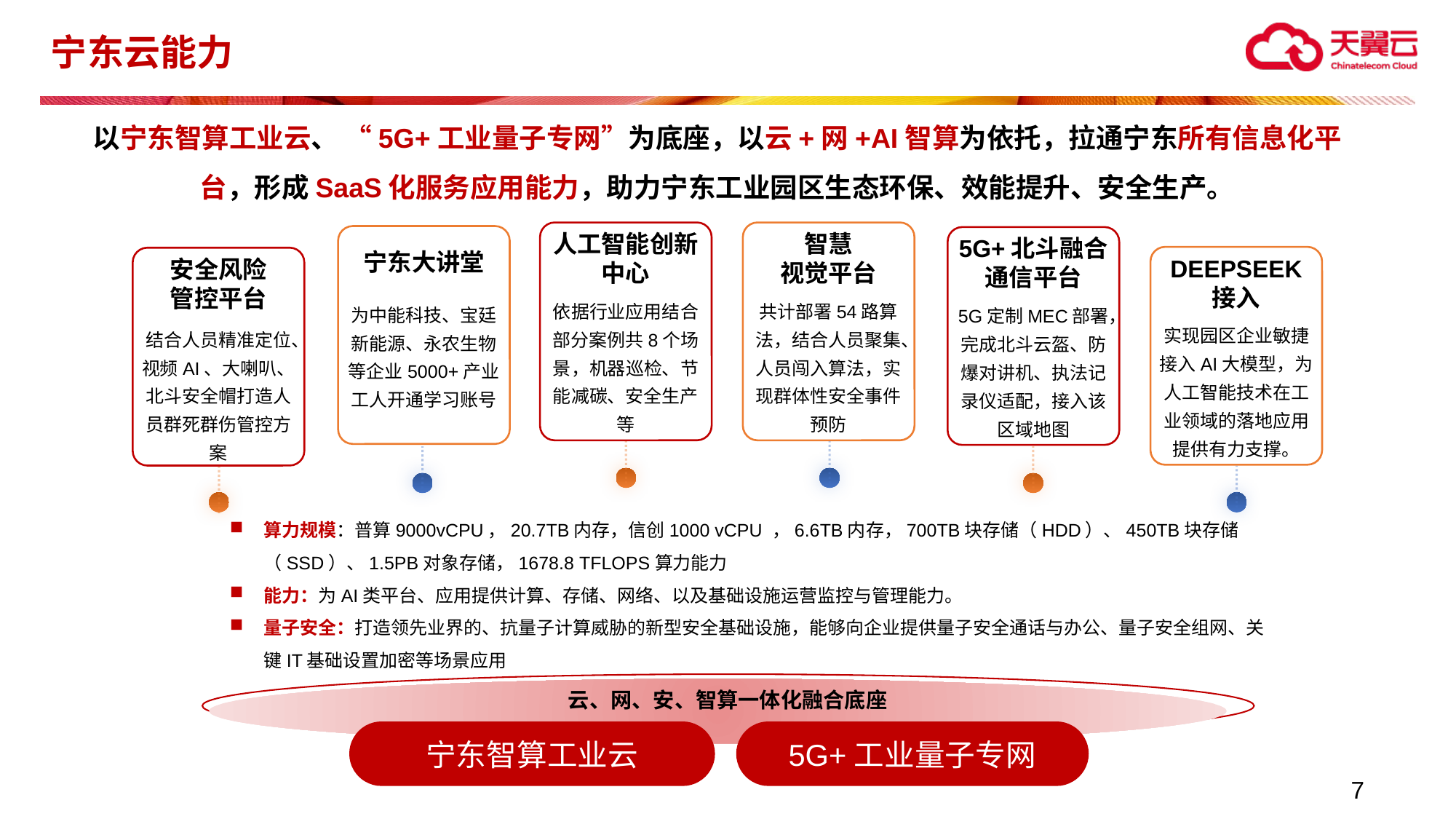

# 宁东云能力
以宁东智算工业云、 “5G+工业量子专网”为底座，以云+网+AI智算为依托，拉通宁东所有信息化平台，形成SaaS化服务应用能力，助力宁东工业园区生态环保、效能提升、安全生产。

人工智能创新中心
智慧
视觉平台
宁东大讲堂
5G+北斗融合通信平台

DEEPSEEK
接入
安全风险
管控平台
依据行业应用结合部分案例共8个场景，机器巡检、节能减碳、安全生产等
共计部署54路算法，结合人员聚集、人员闯入算法，实现群体性安全事件预防
为中能科技、宝廷新能源、永农生物等企业5000+产业工人开通学习账号
5G定制MEC部署，完成北斗云盔、防爆对讲机、执法记录仪适配，接入该区域地图
实现园区企业敏捷接入AI大模型，为人工智能技术在工业领域的落地应用提供有力支撑。
结合人员精准定位、视频AI、大喇叭、北斗安全帽打造人员群死群伤管控方案

算力规模：普算9000vCPU，20.7TB内存，信创1000 vCPU ，6.6TB内存，700TB块存储（HDD）、450TB块存储（SSD）、1.5PB对象存储，1678.8 TFLOPS算力能力
能力：为AI类平台、应用提供计算、存储、网络、以及基础设施运营监控与管理能力。
量子安全：打造领先业界的、抗量子计算威胁的新型安全基础设施，能够向企业提供量子安全通话与办公、量子安全组网、关键IT基础设置加密等场景应用

云、网、安、智算一体化融合底座
宁东智算工业云
5G+工业量子专网